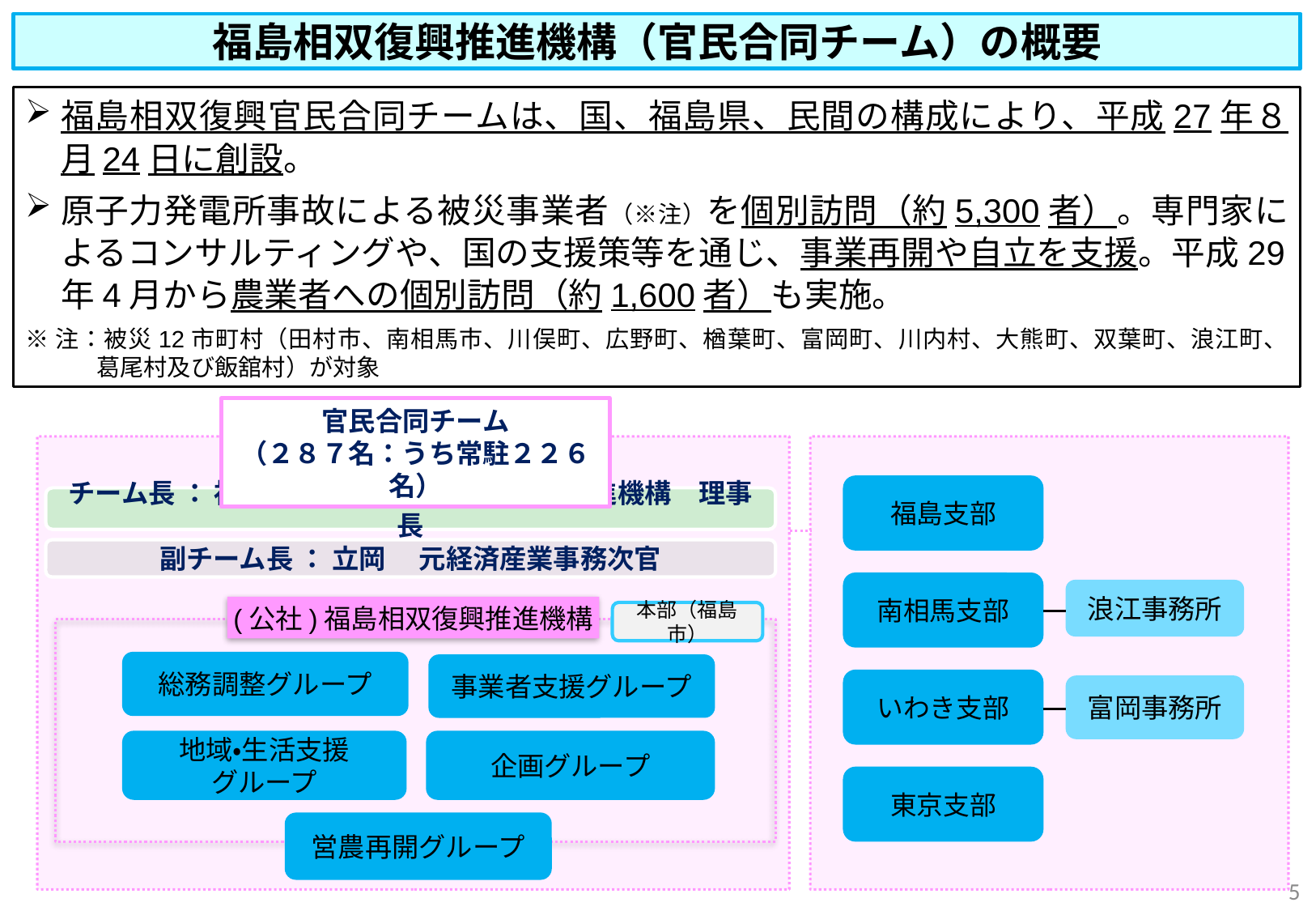

福島相双復興推進機構（官民合同チーム）の概要
福島相双復興官民合同チームは、国、福島県、民間の構成により、平成27年８月24日に創設。
原子力発電所事故による被災事業者（※注）を個別訪問（約5,300者）。専門家によるコンサルティングや、国の支援策等を通じ、事業再開や自立を支援。平成29年4月から農業者への個別訪問（約1,600者）も実施。
※注：被災12市町村（田村市、南相馬市、川俣町、広野町、楢葉町、富岡町、川内村、大熊町、双葉町、浪江町、
葛尾村及び飯舘村）が対象
官民合同チーム
（２８７名：うち常駐２２６名）

福島支部
チーム長 ： 福井　（公社）福島相双復興推進機構　理事長
副チーム長 ： 立岡　 元経済産業事務次官
南相馬支部
浪江事務所
(公社)福島相双復興推進機構
本部（福島市）

総務調整グループ
事業者支援グループ
いわき支部
富岡事務所

地域・生活支援
グループ
企画グループ
東京支部
営農再開グループ
5